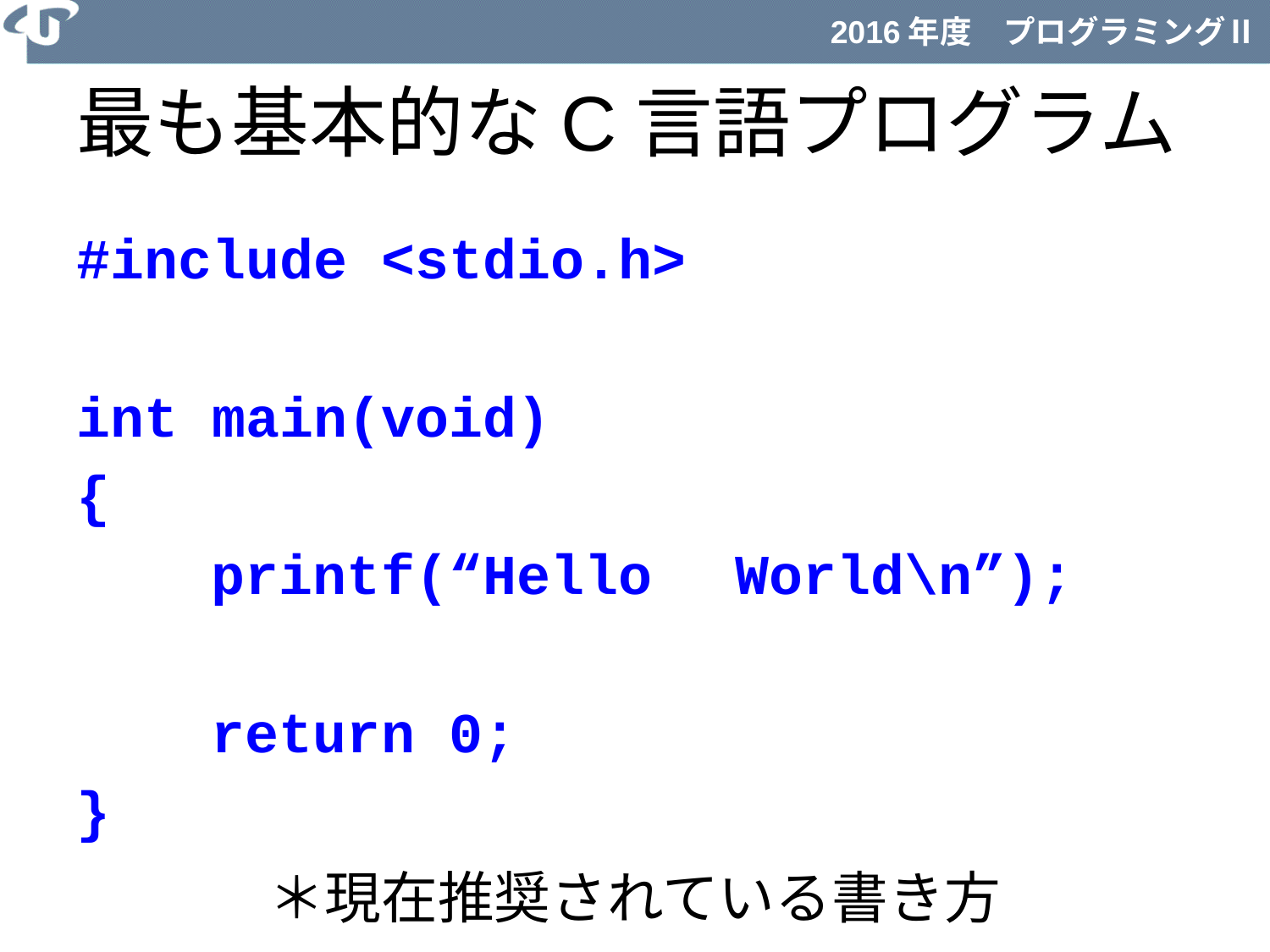

# 最も基本的なC言語プログラム
#include <stdio.h>

int main(void)
{
    printf(“Hello　World\n”);

    return 0;
}
＊現在推奨されている書き方